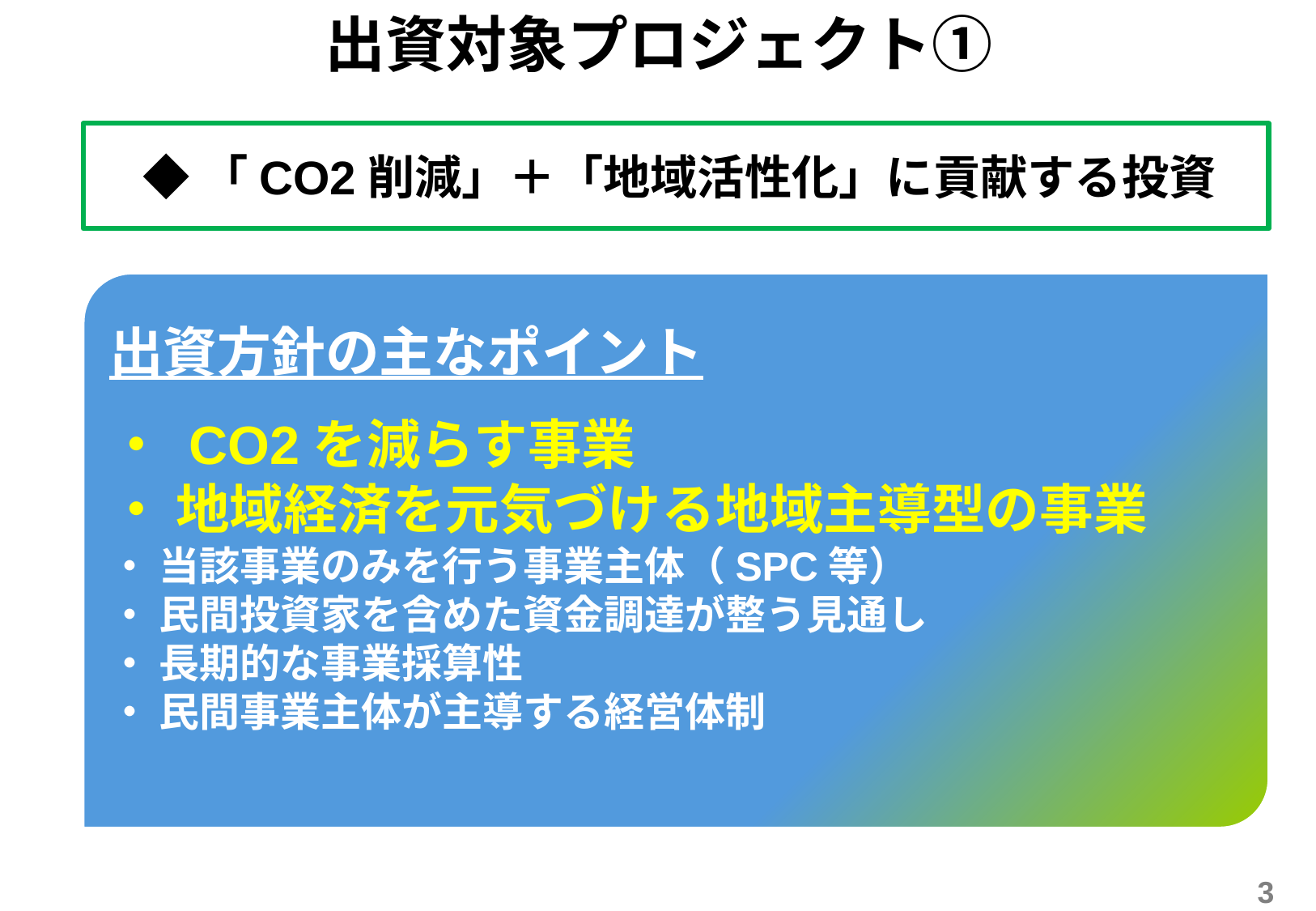

出資対象プロジェクト①
◆「CO2削減」＋「地域活性化」に貢献する投資
出資方針の主なポイント

・ CO2を減らす事業
・ 地域経済を元気づける地域主導型の事業
・ 当該事業のみを行う事業主体（SPC等）
・ 民間投資家を含めた資金調達が整う見通し
・ 長期的な事業採算性
・ 民間事業主体が主導する経営体制

3